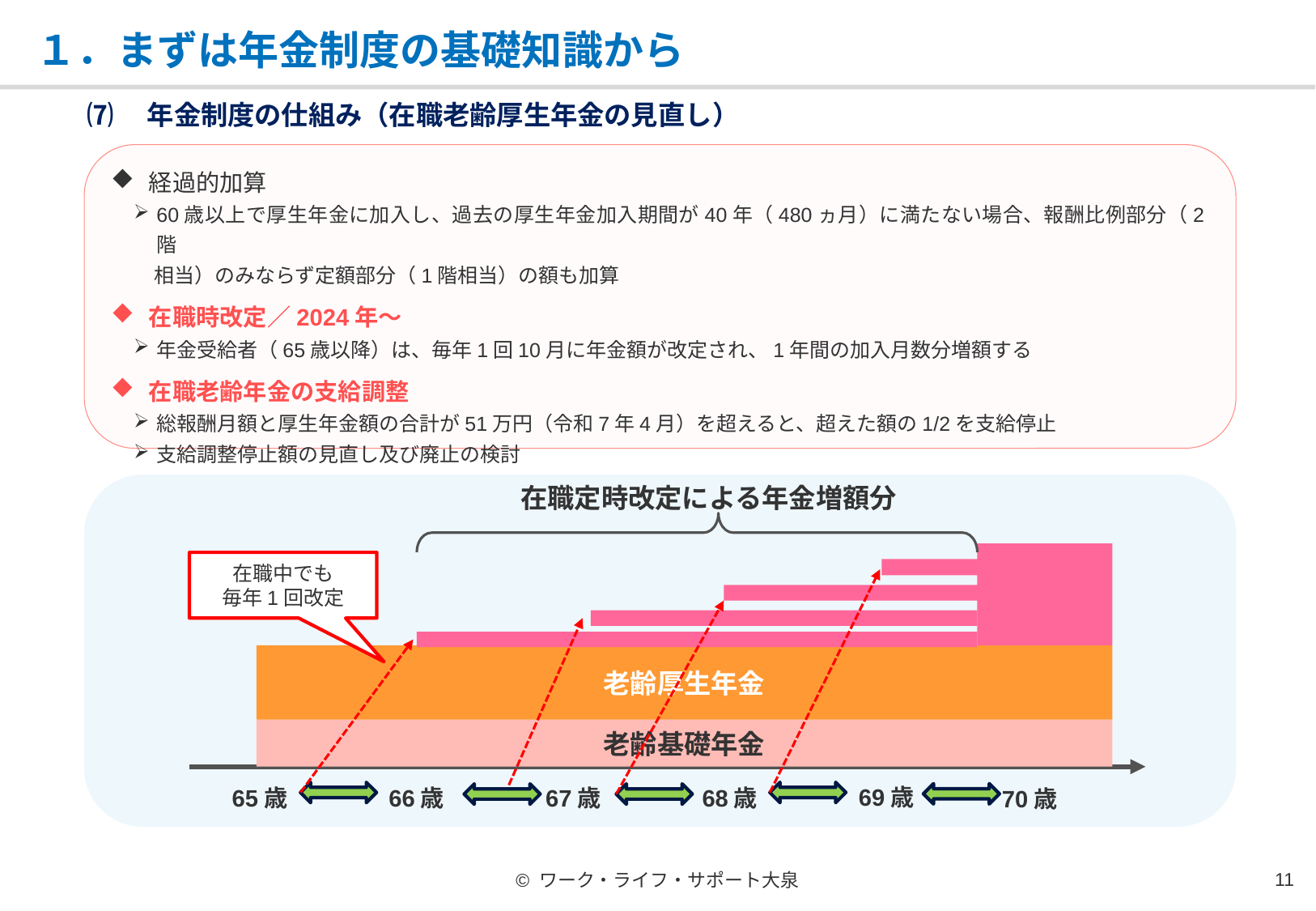

# １．まずは年金制度の基礎知識から
⑺　年金制度の仕組み（在職老齢厚生年金の見直し）
経過的加算
60歳以上で厚生年金に加入し、過去の厚生年金加入期間が40年（480ヵ月）に満たない場合、報酬比例部分（2階
　相当）のみならず定額部分（1階相当）の額も加算

在職時改定／2024年～
年金受給者（65歳以降）は、毎年1回10月に年金額が改定され、1年間の加入月数分増額する

在職老齢年金の支給調整
総報酬月額と厚生年金額の合計が51万円（令和7年4月）を超えると、超えた額の1/2を支給停止
支給調整停止額の見直し及び廃止の検討

在職定時改定による年金増額分

在職中でも
毎年1回改定

老齢厚生年金
老齢基礎年金
69歳
65歳
68歳
66歳
67歳
70歳

© ワーク・ライフ・サポート大泉
11